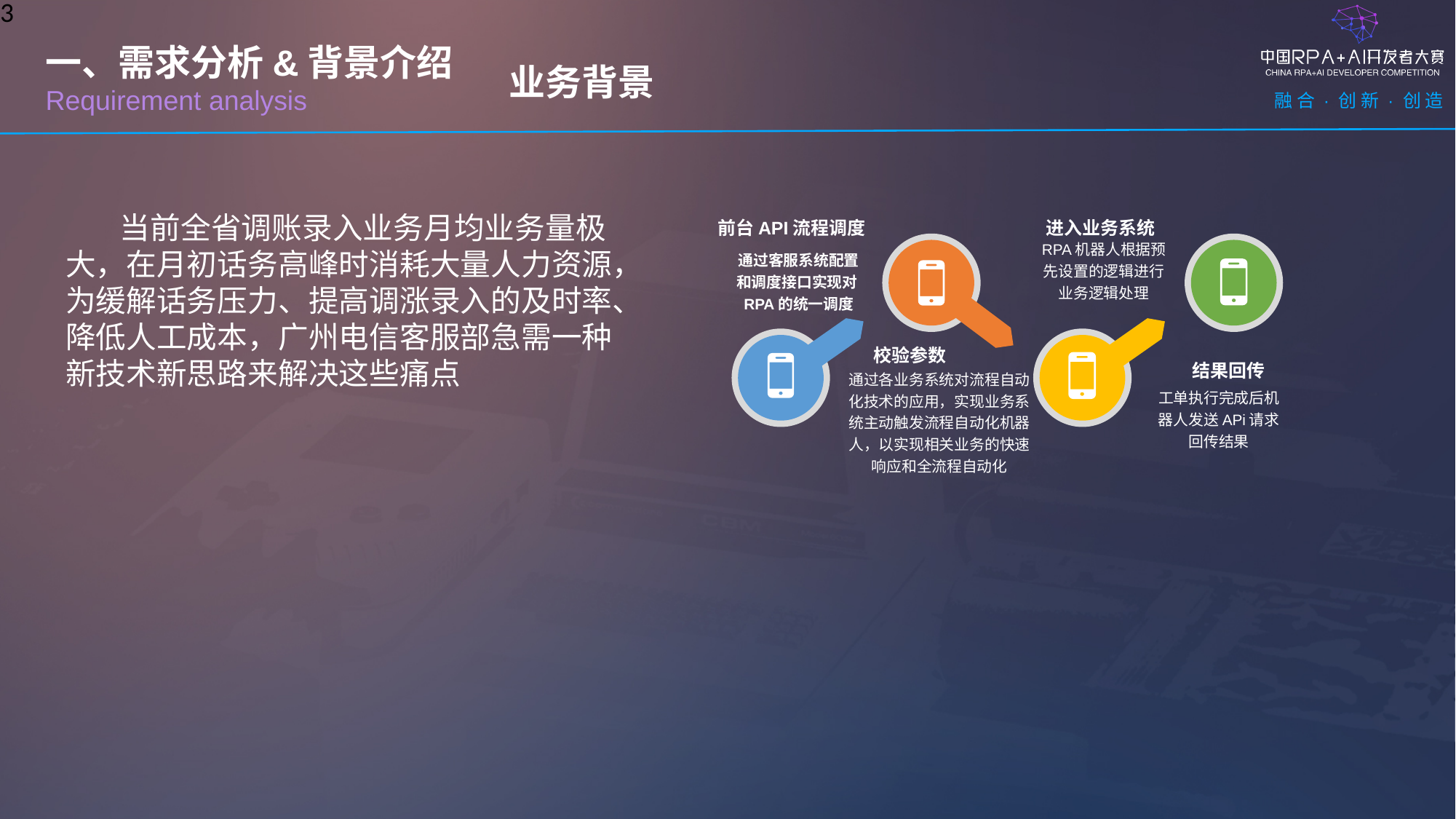

3
业务背景
一、需求分析&背景介绍
Requirement analysis
       当前全省调账录入业务月均业务量极大，在月初话务高峰时消耗大量人力资源，为缓解话务压力、提高调涨录入的及时率、降低人工成本，广州电信客服部急需一种新技术新思路来解决这些痛点
前台API流程调度
通过客服系统配置和调度接口实现对RPA的统一调度

进入业务系统
RPA机器人根据预先设置的逻辑进行业务逻辑处理

校验参数
结果回传
工单执行完成后机器人发送APi请求回传结果
通过各业务系统对流程自动化技术的应用，实现业务系统主动触发流程自动化机器人，以实现相关业务的快速响应和全流程自动化